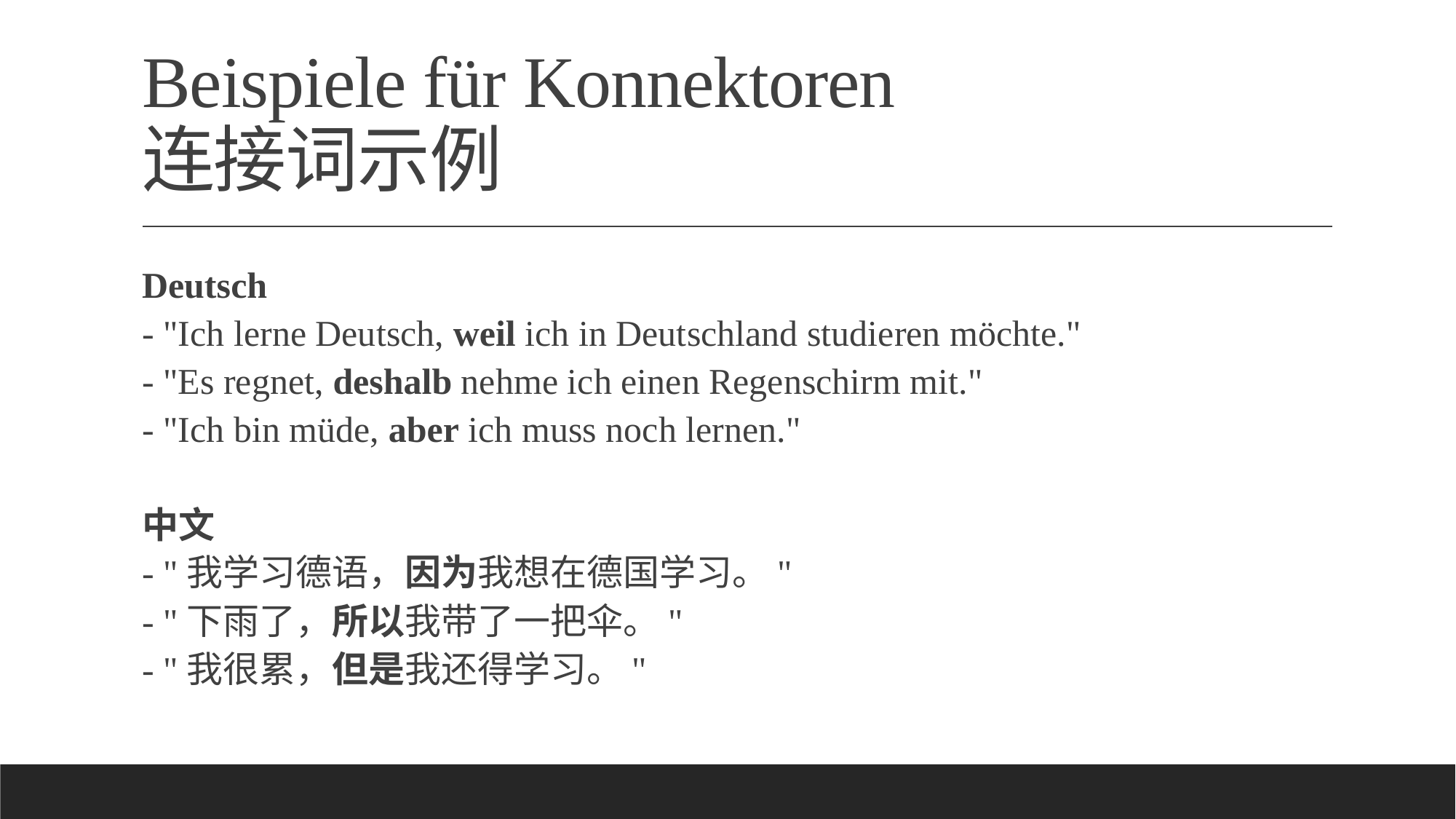

# Beispiele für Konnektoren 连接词示例
Deutsch
- "Ich lerne Deutsch, weil ich in Deutschland studieren möchte."
- "Es regnet, deshalb nehme ich einen Regenschirm mit."
- "Ich bin müde, aber ich muss noch lernen."
中文
- "我学习德语，因为我想在德国学习。"
- "下雨了，所以我带了一把伞。"
- "我很累，但是我还得学习。"